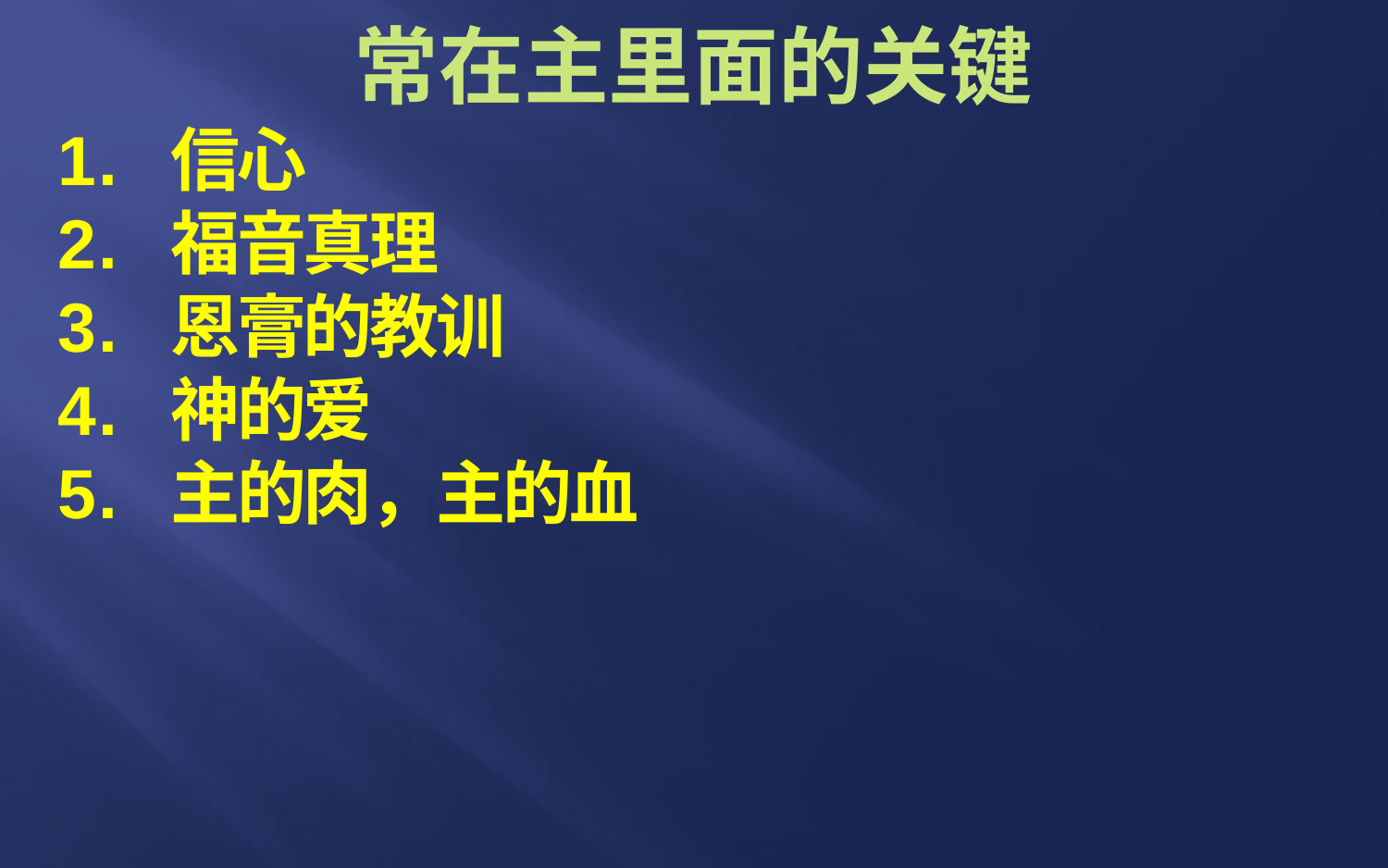

# 常在主里面的关键
信心
福音真理
恩膏的教训
神的爱
主的肉，主的血